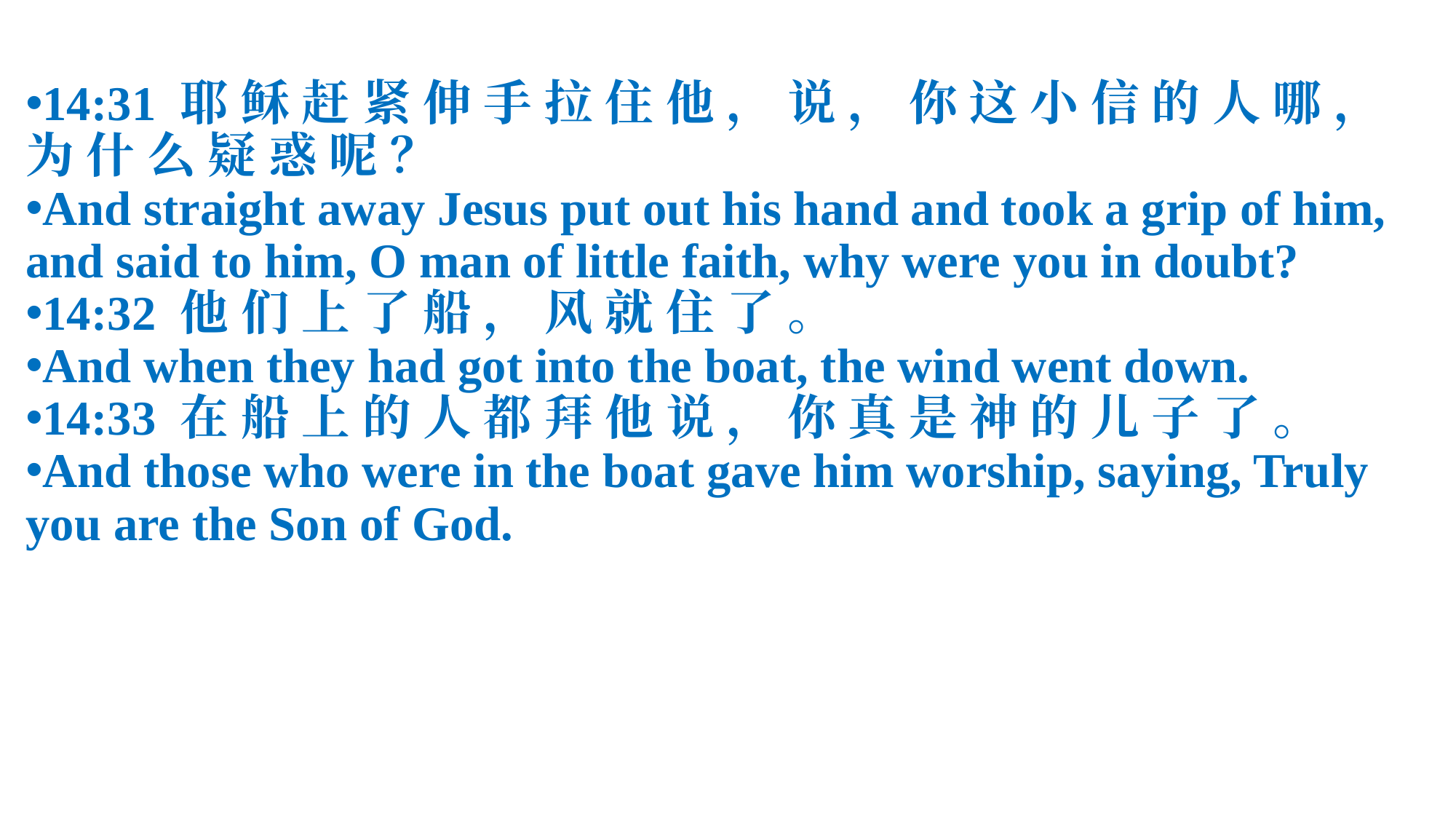

14:31 耶 稣 赶 紧 伸 手 拉 住 他 ， 说 ， 你 这 小 信 的 人 哪 ， 为 什 么 疑 惑 呢 ？
And straight away Jesus put out his hand and took a grip of him, and said to him, O man of little faith, why were you in doubt?
14:32 他 们 上 了 船 ， 风 就 住 了 。
And when they had got into the boat, the wind went down.
14:33 在 船 上 的 人 都 拜 他 说 ， 你 真 是 神 的 儿 子 了 。
And those who were in the boat gave him worship, saying, Truly you are the Son of God.